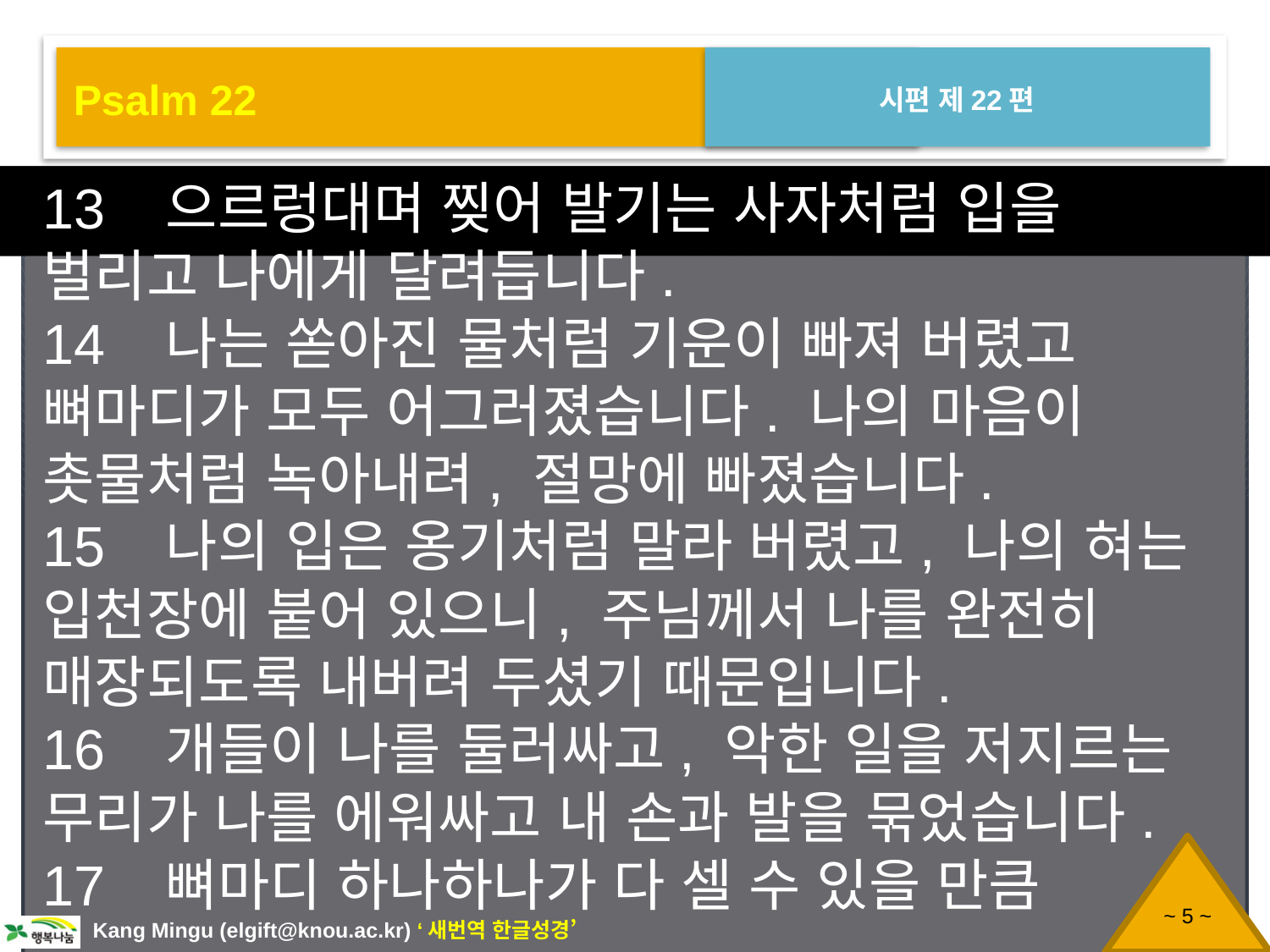

Psalm 22
시편 제22편
13   으르렁대며 찢어 발기는 사자처럼 입을 벌리고 나에게 달려듭니다.
14   나는 쏟아진 물처럼 기운이 빠져 버렸고 뼈마디가 모두 어그러졌습니다. 나의 마음이 촛물처럼 녹아내려, 절망에 빠졌습니다.
15   나의 입은 옹기처럼 말라 버렸고, 나의 혀는 입천장에 붙어 있으니, 주님께서 나를 완전히 매장되도록 내버려 두셨기 때문입니다.
16   개들이 나를 둘러싸고, 악한 일을 저지르는 무리가 나를 에워싸고 내 손과 발을 묶었습니다.
17   뼈마디 하나하나가 다 셀 수 있을 만큼